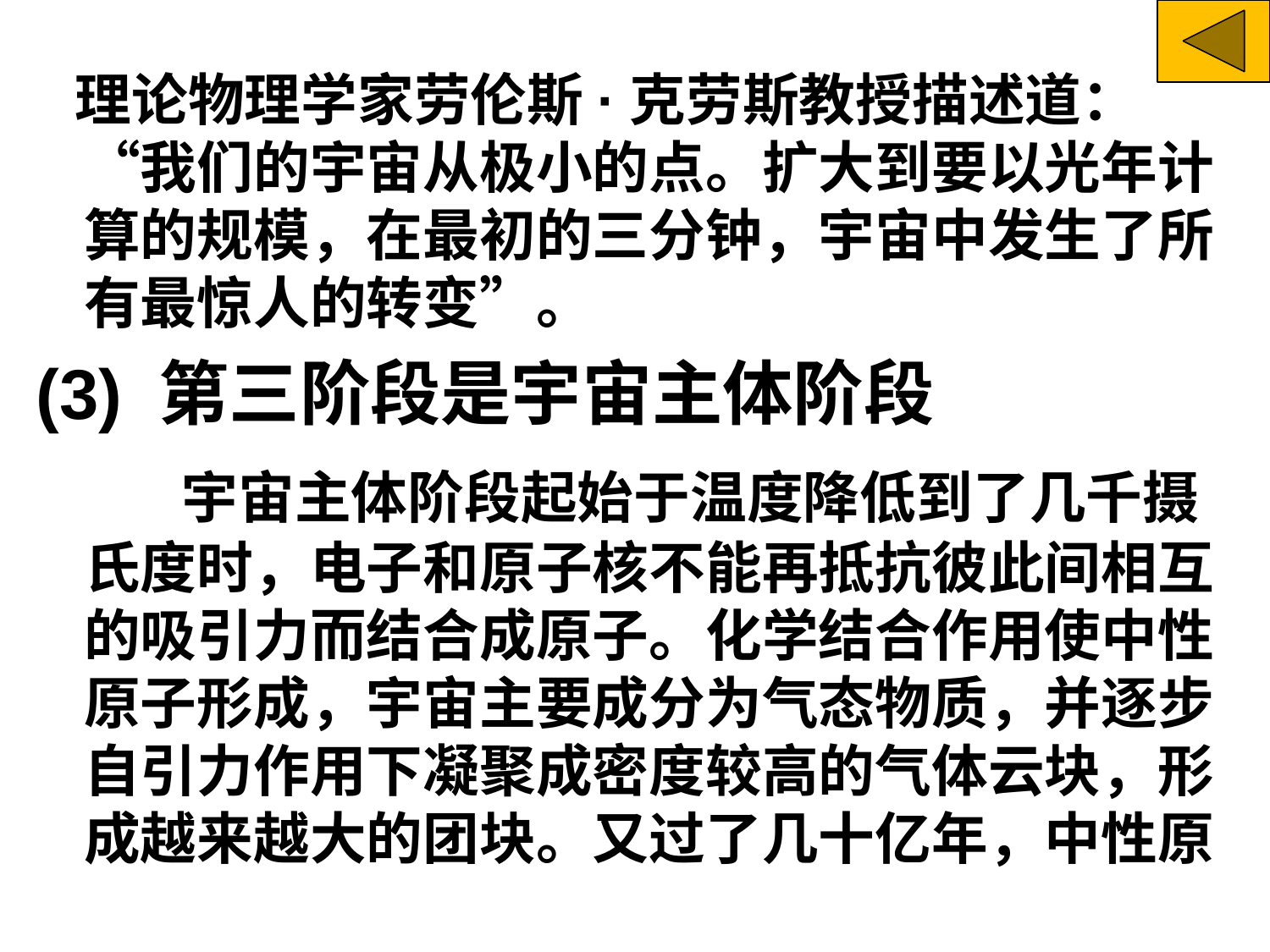

理论物理学家劳伦斯·克劳斯教授描述道：“我们的宇宙从极小的点。扩大到要以光年计算的规模，在最初的三分钟，宇宙中发生了所有最惊人的转变”。
(3) 第三阶段是宇宙主体阶段
        宇宙主体阶段起始于温度降低到了几千摄氏度时，电子和原子核不能再抵抗彼此间相互的吸引力而结合成原子。化学结合作用使中性原子形成，宇宙主要成分为气态物质，并逐步自引力作用下凝聚成密度较高的气体云块，形成越来越大的团块。又过了几十亿年，中性原